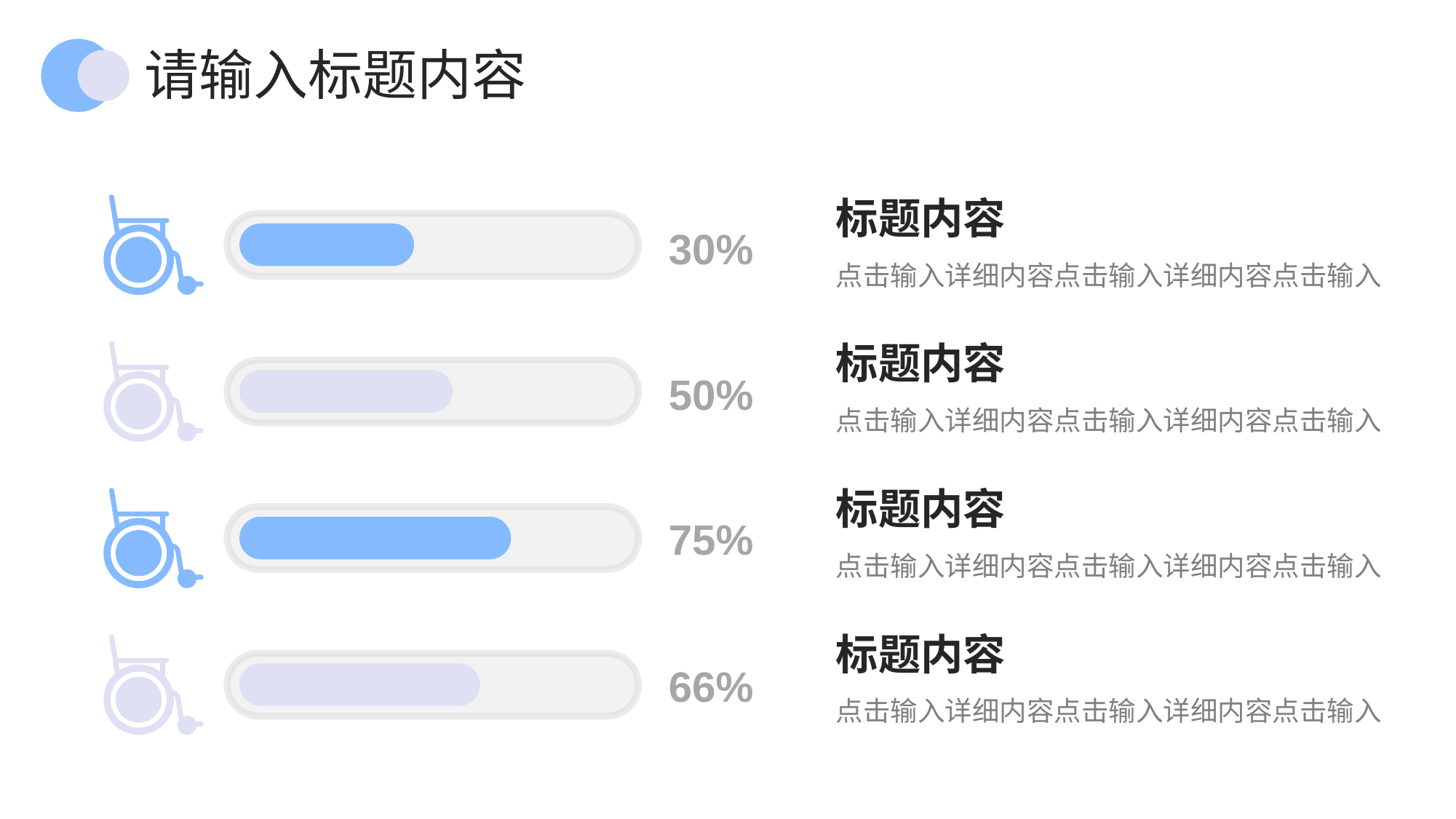

请输入标题内容

标题内容
点击输入详细内容点击输入详细内容点击输入

30%

标题内容
点击输入详细内容点击输入详细内容点击输入

50%

标题内容
点击输入详细内容点击输入详细内容点击输入

75%

标题内容
点击输入详细内容点击输入详细内容点击输入

66%